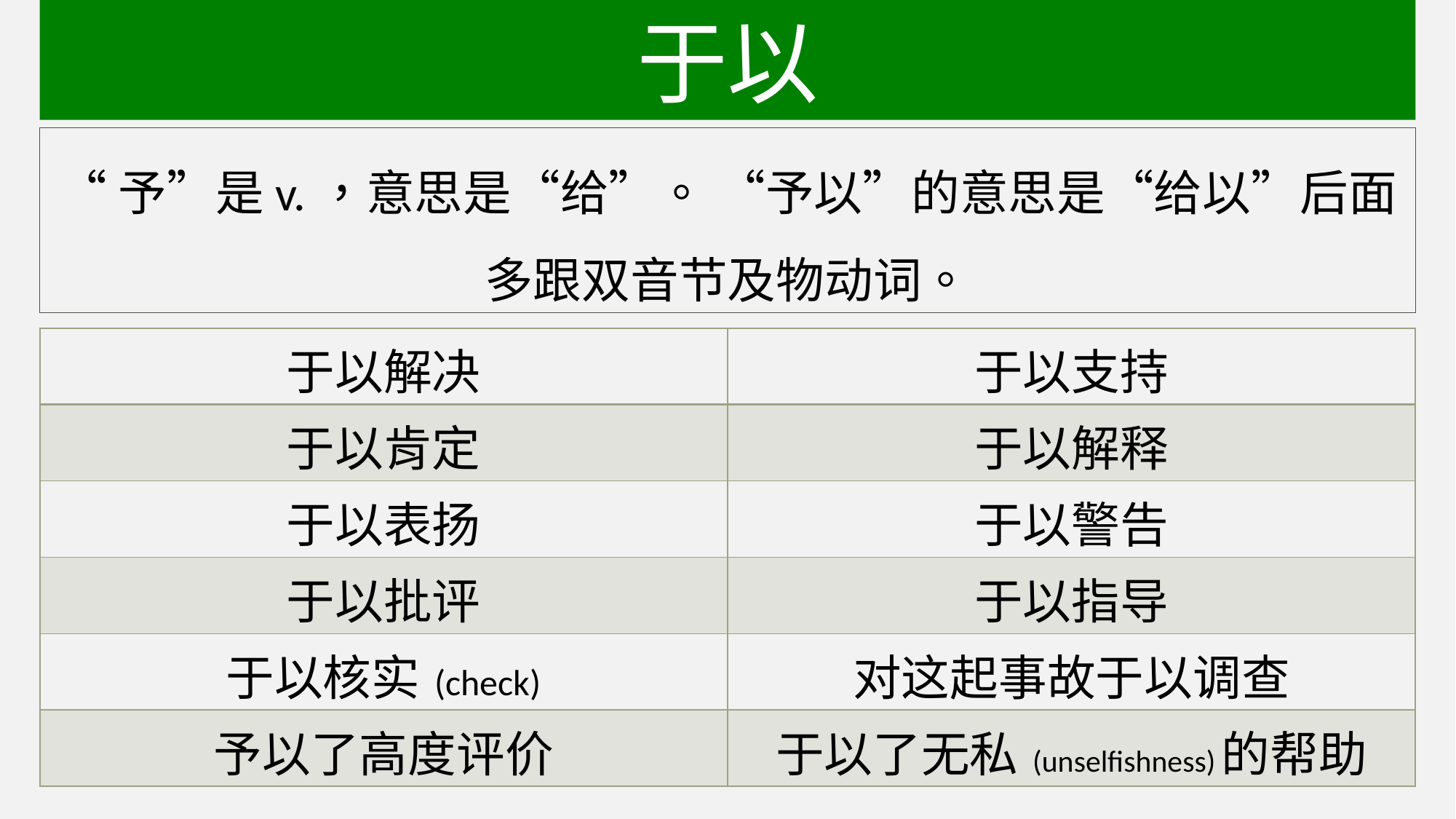

于以
“予”是v.，意思是“给”。 “予以”的意思是“给以”后面多跟双音节及物动词。
| 于以解决 | 于以支持 |
| --- | --- |
| 于以肯定 | 于以解释 |
| 于以表扬 | 于以警告 |
| 于以批评 | 于以指导 |
| 于以核实(check) | 对这起事故于以调查 |
| 予以了高度评价 | 于以了无私(unselfishness)的帮助 |